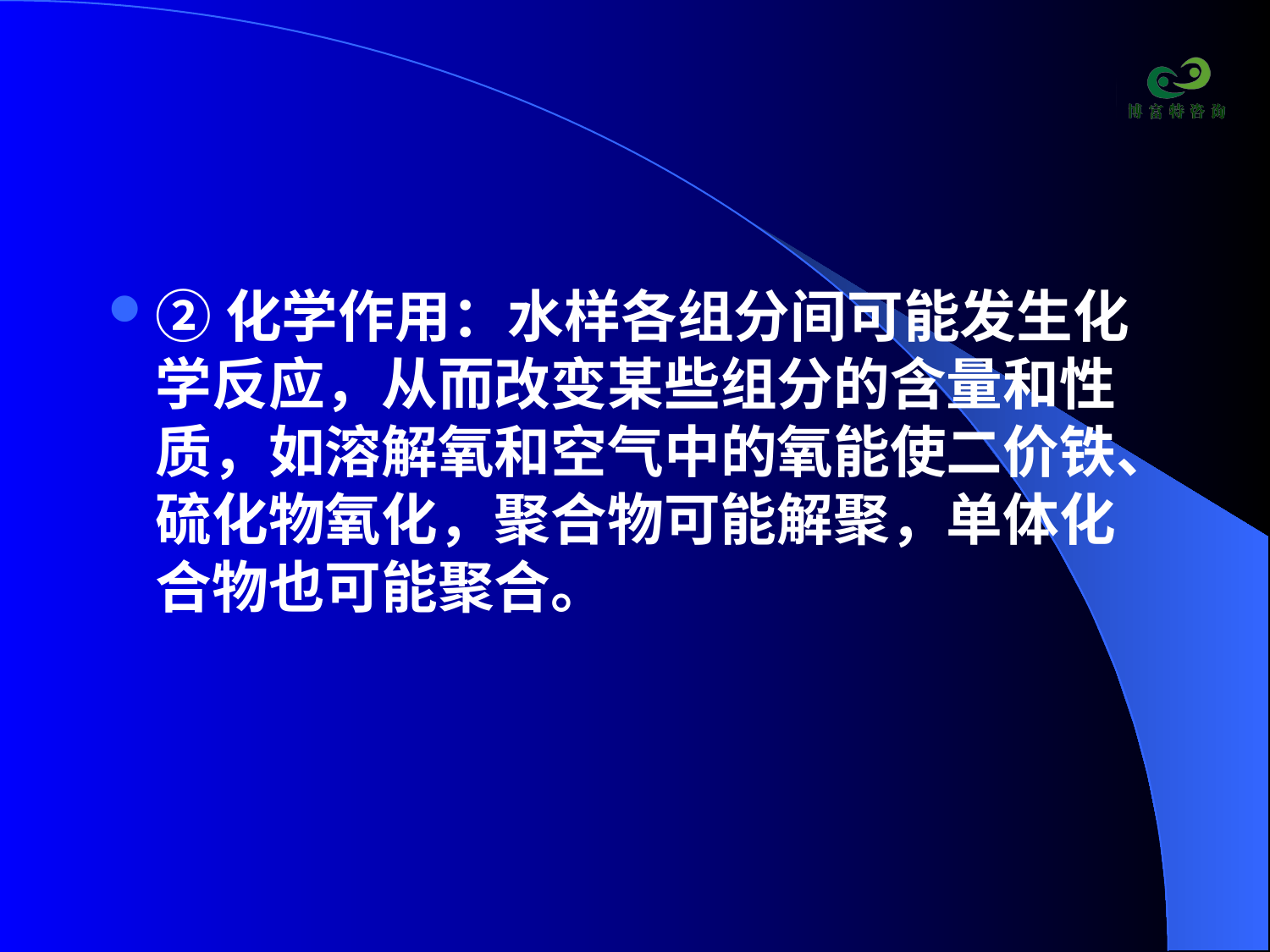

#
②化学作用：水样各组分间可能发生化学反应，从而改变某些组分的含量和性质，如溶解氧和空气中的氧能使二价铁、硫化物氧化，聚合物可能解聚，单体化合物也可能聚合。